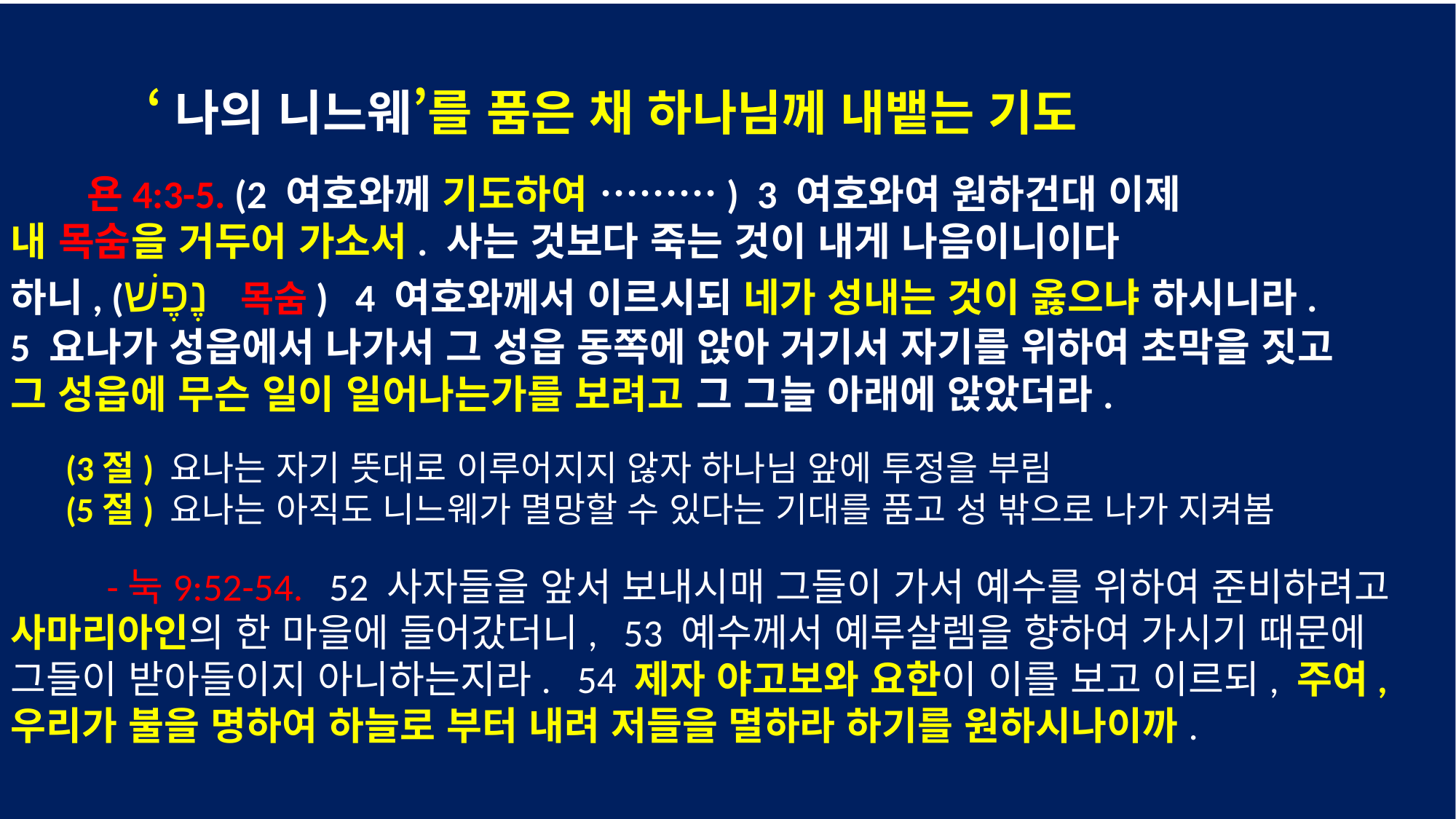

‘나의 니느웨’를 품은 채 하나님께 내뱉는 기도

      욘4:3-5. (2 여호와께 기도하여 ………)  3 여호와여 원하건대 이제
내 목숨을 거두어 가소서. 사는 것보다 죽는 것이 내게 나음이니이다
하니, (נֶפֶשׁ  목숨)   4 여호와께서 이르시되 네가 성내는 것이 옳으냐 하시니라.
5 요나가 성읍에서 나가서 그 성읍 동쪽에 앉아 거기서 자기를 위하여 초막을 짓고
그 성읍에 무슨 일이 일어나는가를 보려고 그 그늘 아래에 앉았더라.

       (3절) 요나는 자기 뜻대로 이루어지지 않자 하나님 앞에 투정을 부림
       (5절) 요나는 아직도 니느웨가 멸망할 수 있다는 기대를 품고 성 밖으로 나가 지켜봄

           -눅9:52-54.   52 사자들을 앞서 보내시매 그들이 가서 예수를 위하여 준비하려고 사마리아인의 한 마을에 들어갔더니,   53 예수께서 예루살렘을 향하여 가시기 때문에 그들이 받아들이지 아니하는지라.   54 제자 야고보와 요한이 이를 보고 이르되, 주여, 우리가 불을 명하여 하늘로 부터 내려 저들을 멸하라 하기를 원하시나이까.